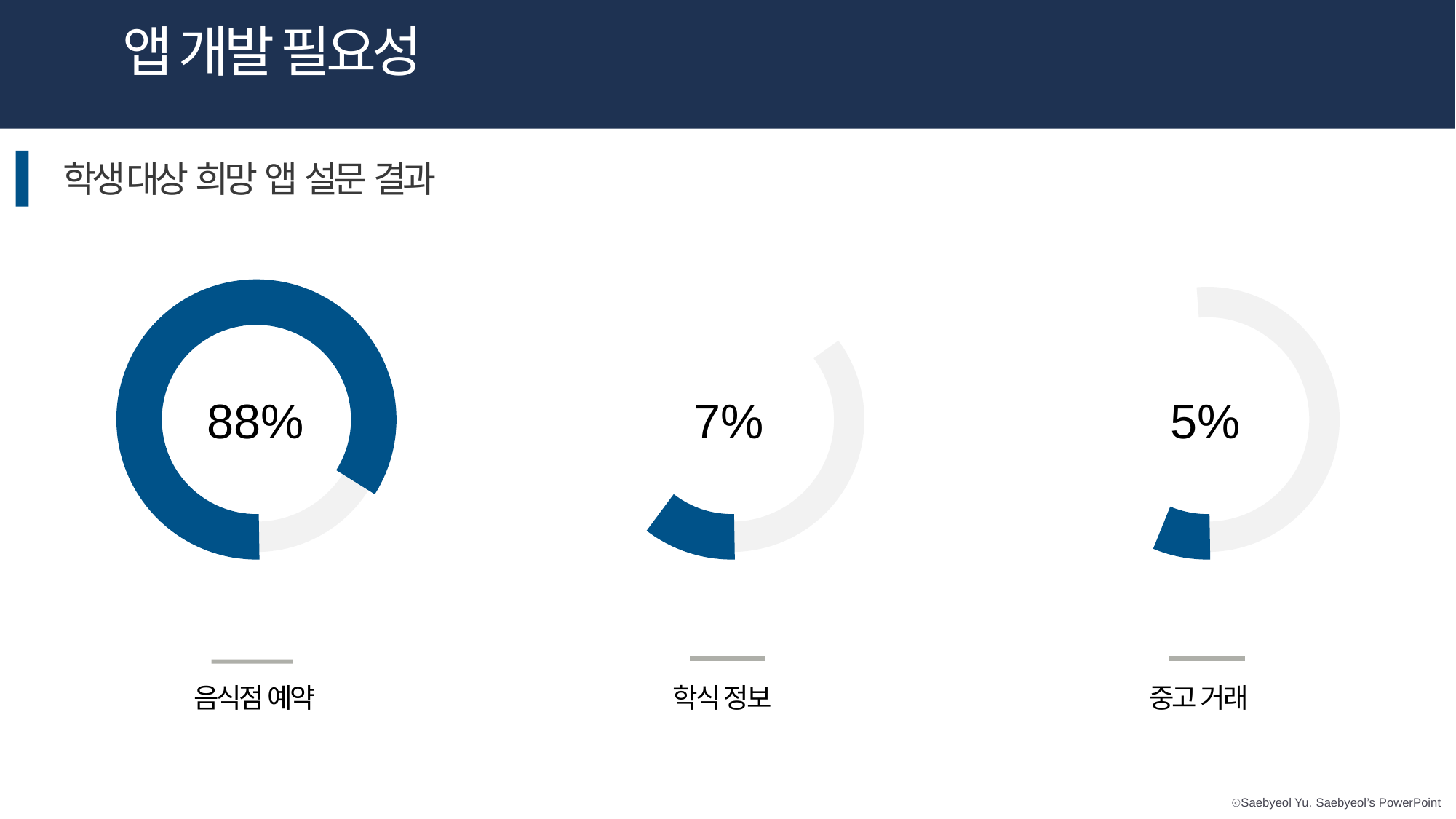

앱 개발 필요성

학생 대상  희망  앱  설문  결과
ABC

88%
7%
5%

음식점 예약
학식 정보
중고 거래